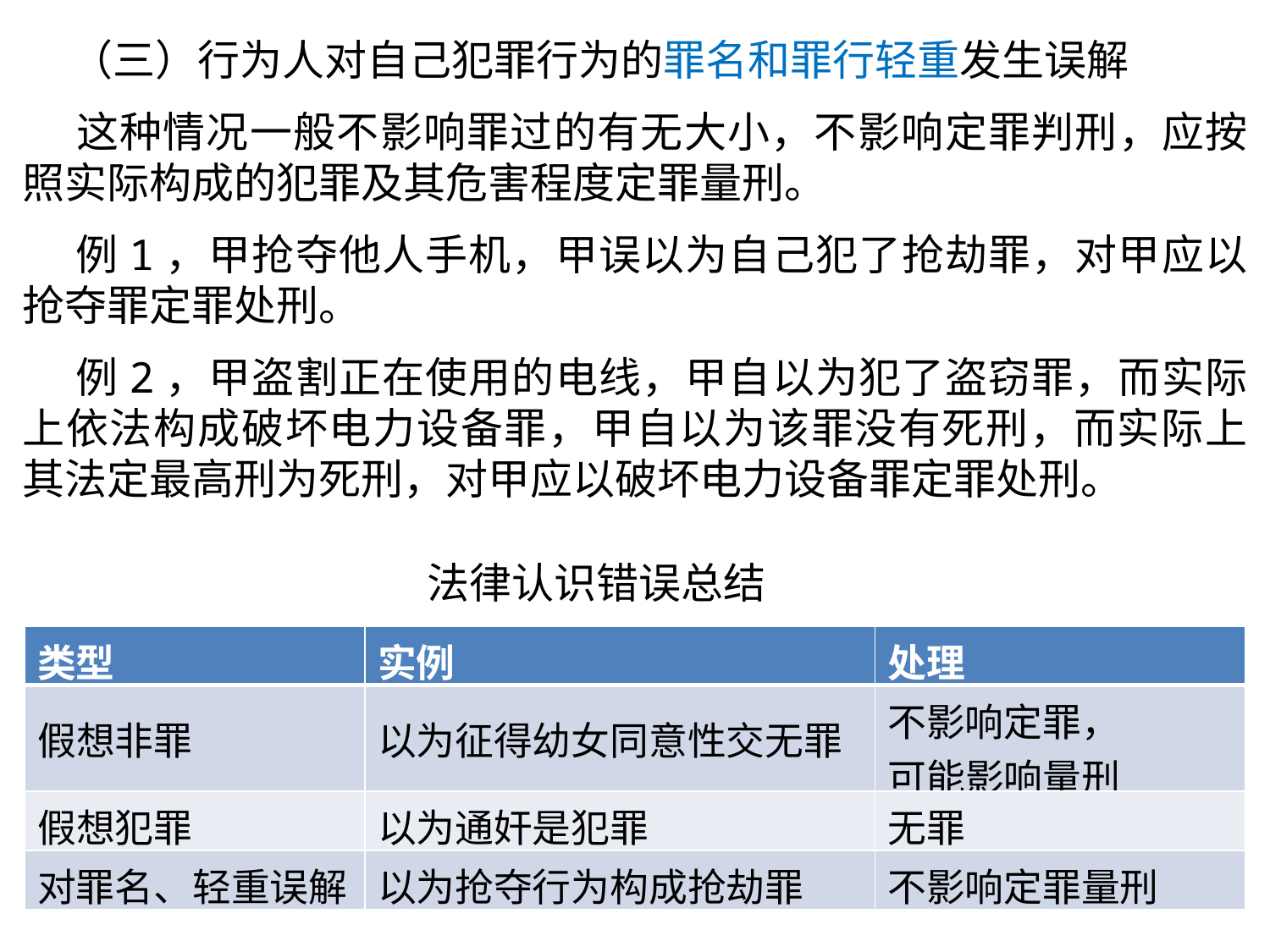

（三）行为人对自己犯罪行为的罪名和罪行轻重发生误解

    这种情况一般不影响罪过的有无大小，不影响定罪判刑，应按照实际构成的犯罪及其危害程度定罪量刑。

    例1，甲抢夺他人手机，甲误以为自己犯了抢劫罪，对甲应以抢夺罪定罪处刑。

    例2，甲盗割正在使用的电线，甲自以为犯了盗窃罪，而实际上依法构成破坏电力设备罪，甲自以为该罪没有死刑，而实际上其法定最高刑为死刑，对甲应以破坏电力设备罪定罪处刑。

法律认识错误总结
| 类型 | 实例 | 处理 |
| --- | --- | --- |
| 假想非罪 | 以为征得幼女同意性交无罪 | 不影响定罪， 可能影响量刑 |
| 假想犯罪 | 以为通奸是犯罪 | 无罪 |
| 对罪名、轻重误解 | 以为抢夺行为构成抢劫罪 | 不影响定罪量刑 |